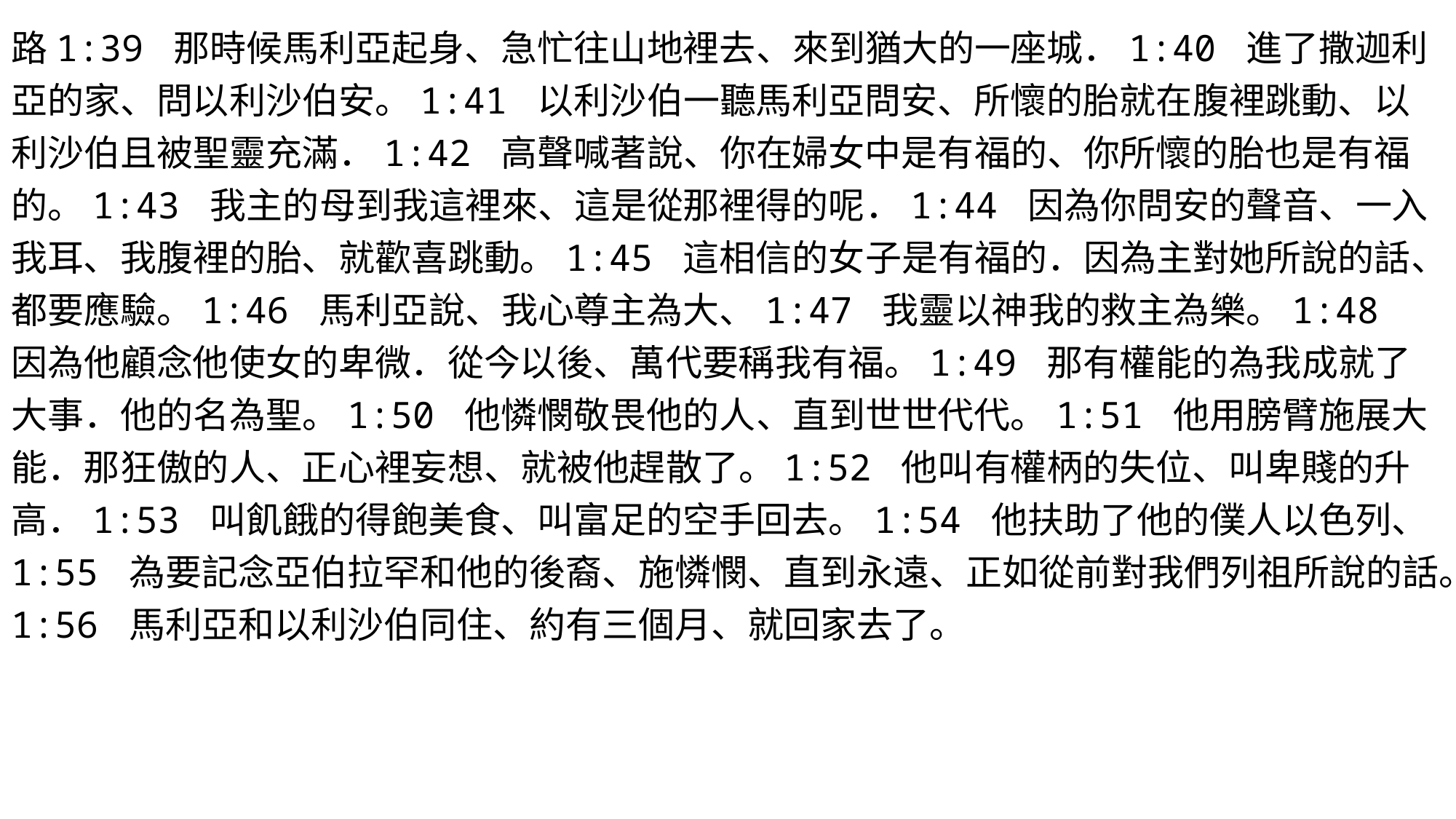

路1:39 那時候馬利亞起身、急忙往山地裡去、來到猶大的一座城．1:40 進了撒迦利亞的家、問以利沙伯安。1:41 以利沙伯一聽馬利亞問安、所懷的胎就在腹裡跳動、以利沙伯且被聖靈充滿．1:42 高聲喊著說、你在婦女中是有福的、你所懷的胎也是有福的。1:43 我主的母到我這裡來、這是從那裡得的呢．1:44 因為你問安的聲音、一入我耳、我腹裡的胎、就歡喜跳動。1:45 這相信的女子是有福的．因為主對她所說的話、都要應驗。1:46 馬利亞說、我心尊主為大、1:47 我靈以神我的救主為樂。1:48 因為他顧念他使女的卑微．從今以後、萬代要稱我有福。1:49 那有權能的為我成就了大事．他的名為聖。1:50 他憐憫敬畏他的人、直到世世代代。1:51 他用膀臂施展大能．那狂傲的人、正心裡妄想、就被他趕散了。1:52 他叫有權柄的失位、叫卑賤的升高．1:53 叫飢餓的得飽美食、叫富足的空手回去。1:54 他扶助了他的僕人以色列、1:55 為要記念亞伯拉罕和他的後裔、施憐憫、直到永遠、正如從前對我們列祖所說的話。1:56 馬利亞和以利沙伯同住、約有三個月、就回家去了。
#